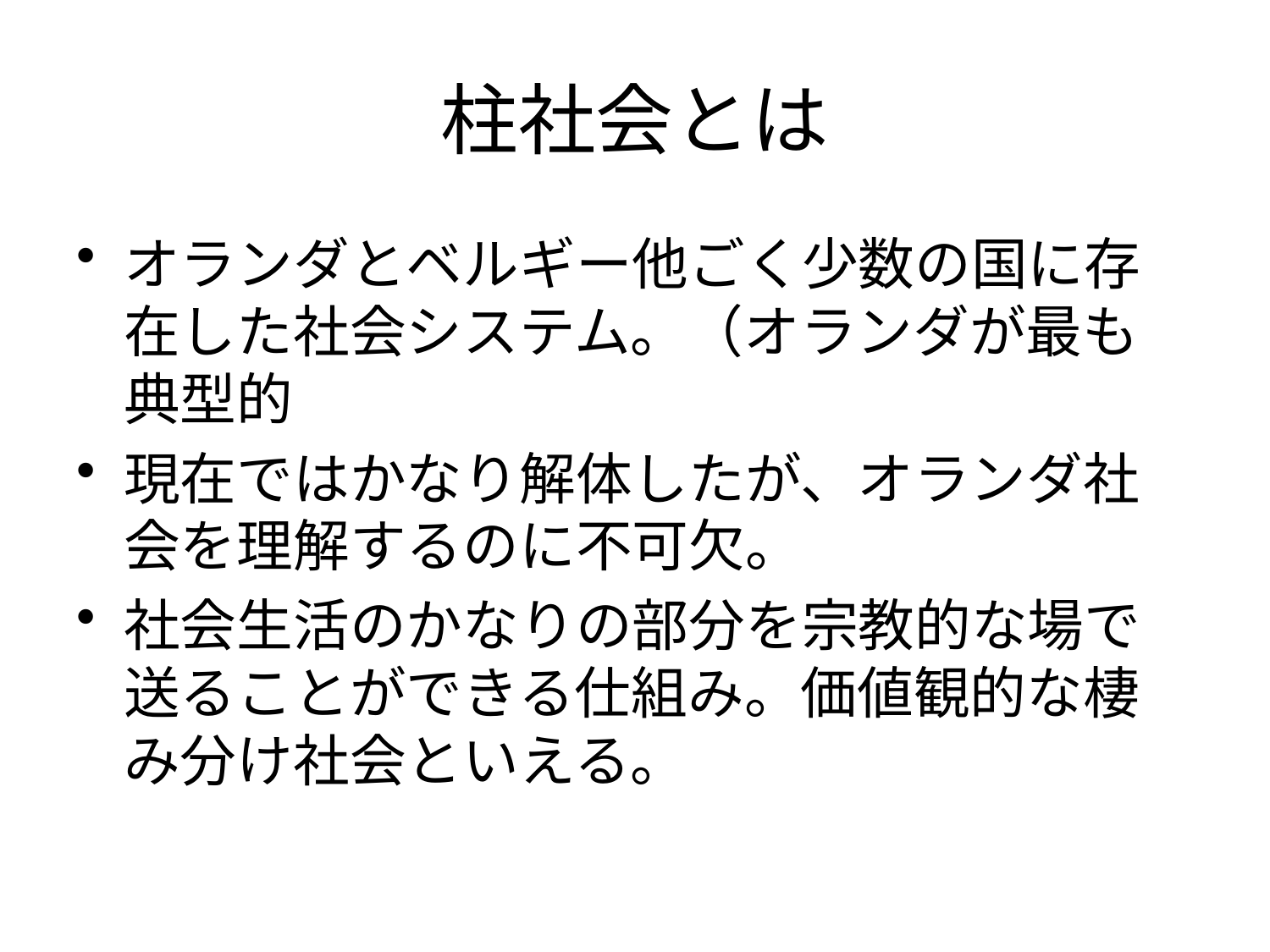

# 柱社会とは
オランダとベルギー他ごく少数の国に存在した社会システム。（オランダが最も典型的
現在ではかなり解体したが、オランダ社会を理解するのに不可欠。
社会生活のかなりの部分を宗教的な場で送ることができる仕組み。価値観的な棲み分け社会といえる。